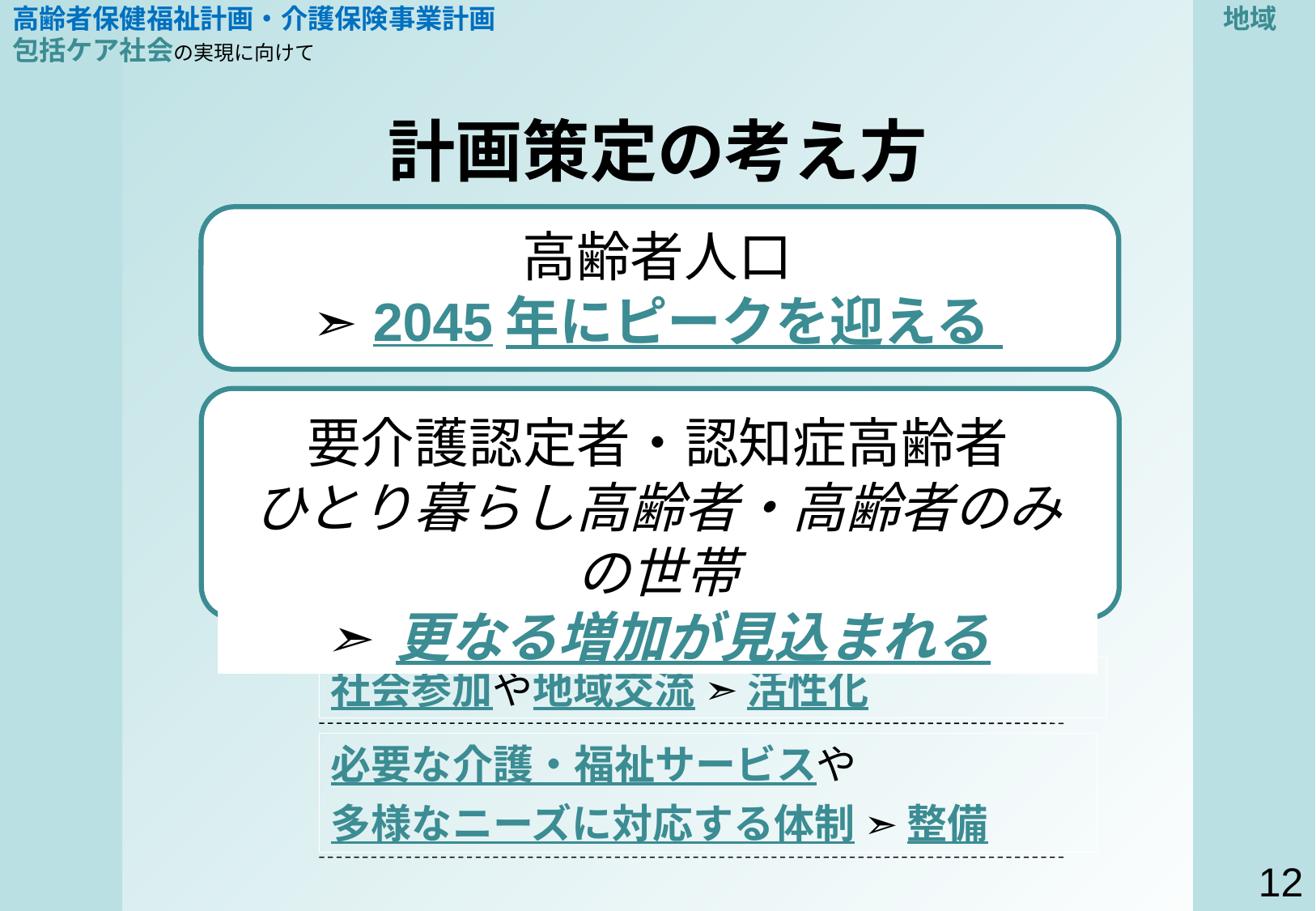

高齢者保健福祉計画・介護保険事業計画　　　　　　　　　　　　　　　　　　　　　　　　　　　地域包括ケア社会の実現に向けて
# 計画策定の考え方

高齢者人口
➣ 2045年にピークを迎える

要介護認定者・認知症高齢者
ひとり暮らし高齢者・高齢者のみの世帯
➣ 更なる増加が見込まれる

社会参加や地域交流 ➣ 活性化

必要な介護・福祉サービスや
多様なニーズに対応する体制 ➣ 整備
12